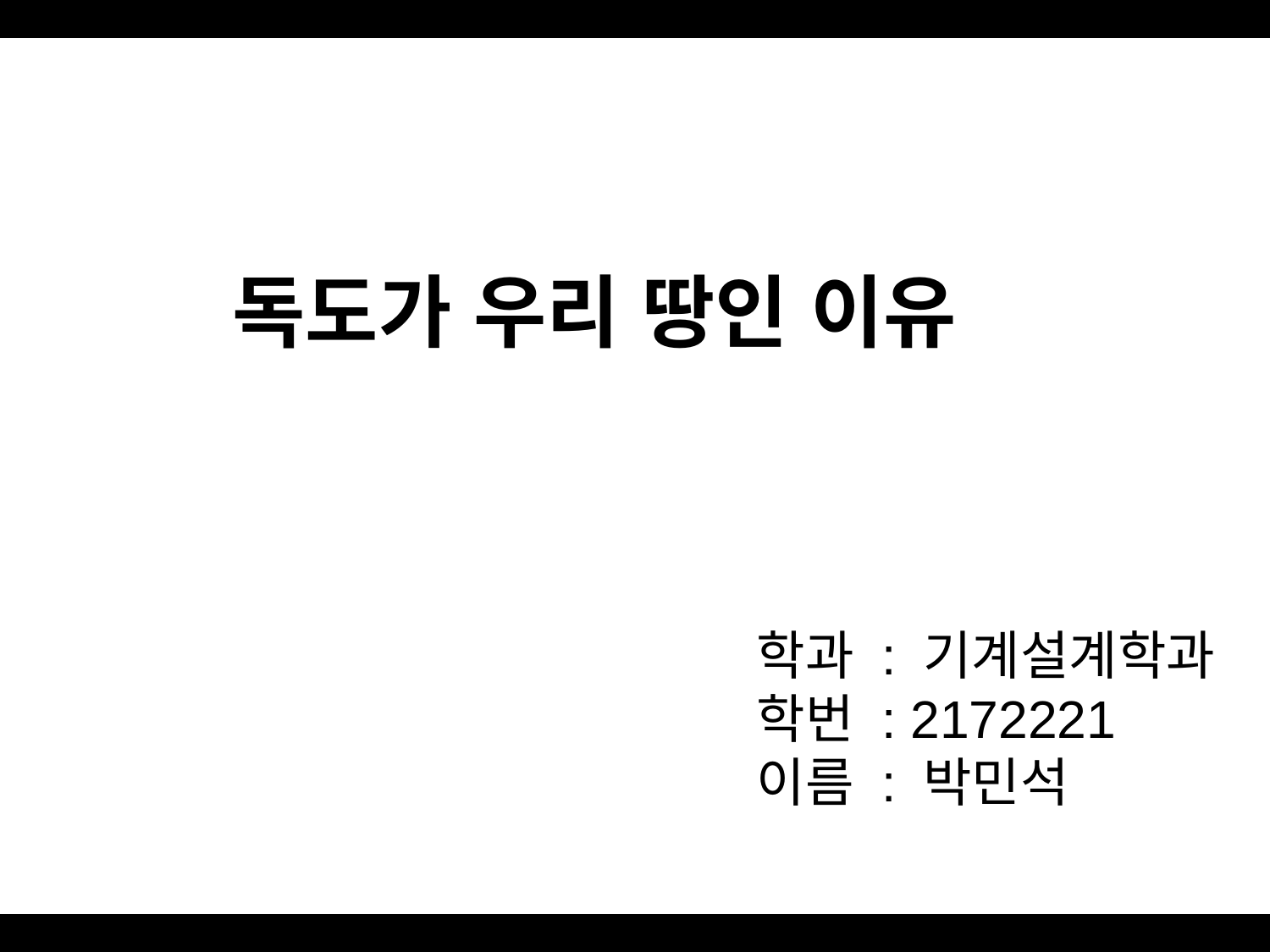

독도가 우리 땅인 이유
학과 : 기계설계학과
학번 : 2172221
이름 : 박민석